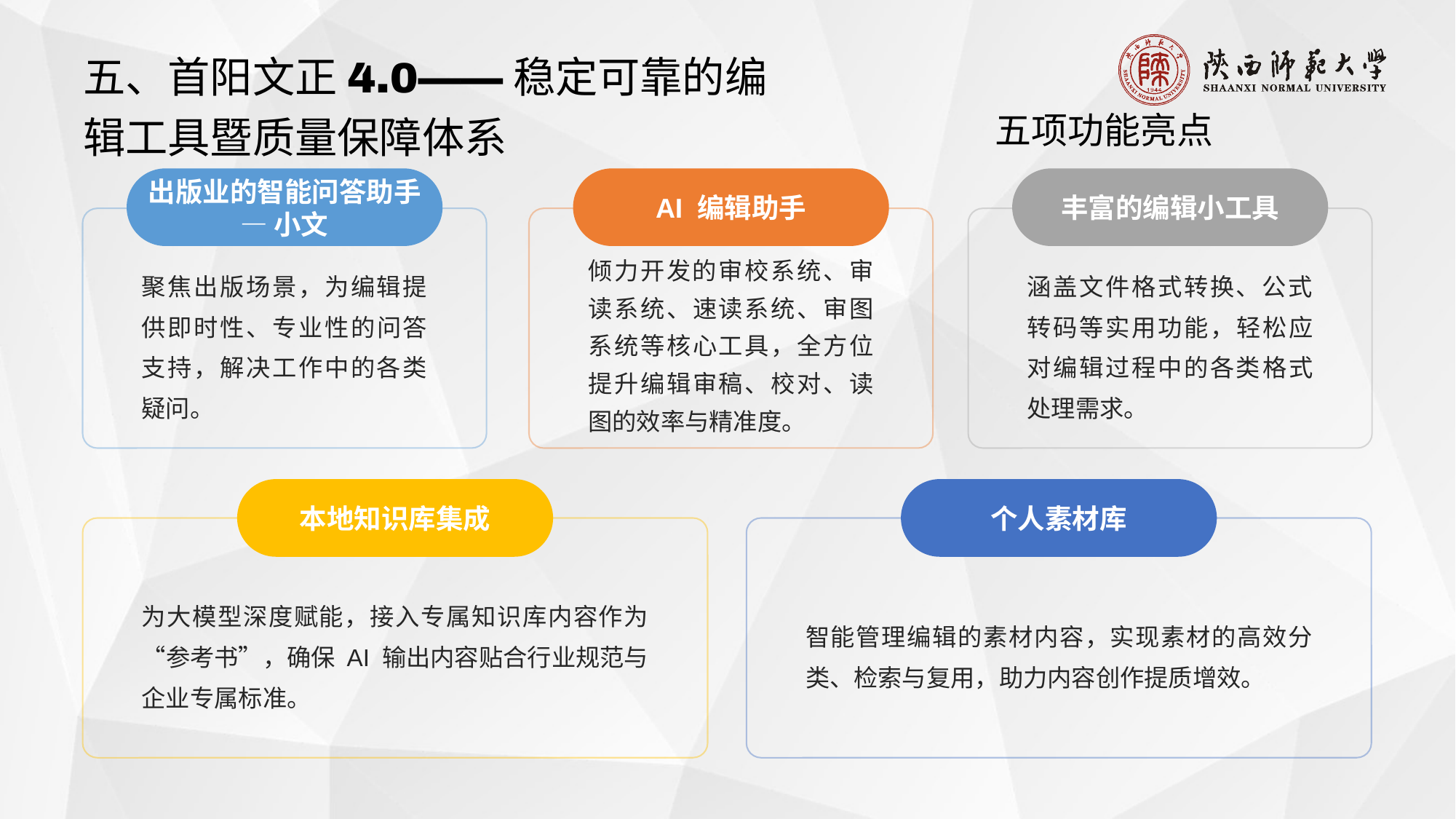

五、首阳文正4.0——稳定可靠的编辑工具暨质量保障体系
# 五项功能亮点
出版业的智能问答助手 — 小文
AI 编辑助手
丰富的编辑小工具
聚焦出版场景，为编辑提供即时性、专业性的问答支持，解决工作中的各类疑问。
倾力开发的审校系统、审读系统、速读系统、审图系统等核心工具，全方位提升编辑审稿、校对、读图的效率与精准度。
涵盖文件格式转换、公式转码等实用功能，轻松应对编辑过程中的各类格式处理需求。
本地知识库集成
个人素材库
为大模型深度赋能，接入专属知识库内容作为 “参考书”，确保 AI 输出内容贴合行业规范与企业专属标准。
智能管理编辑的素材内容，实现素材的高效分类、检索与复用，助力内容创作提质增效。